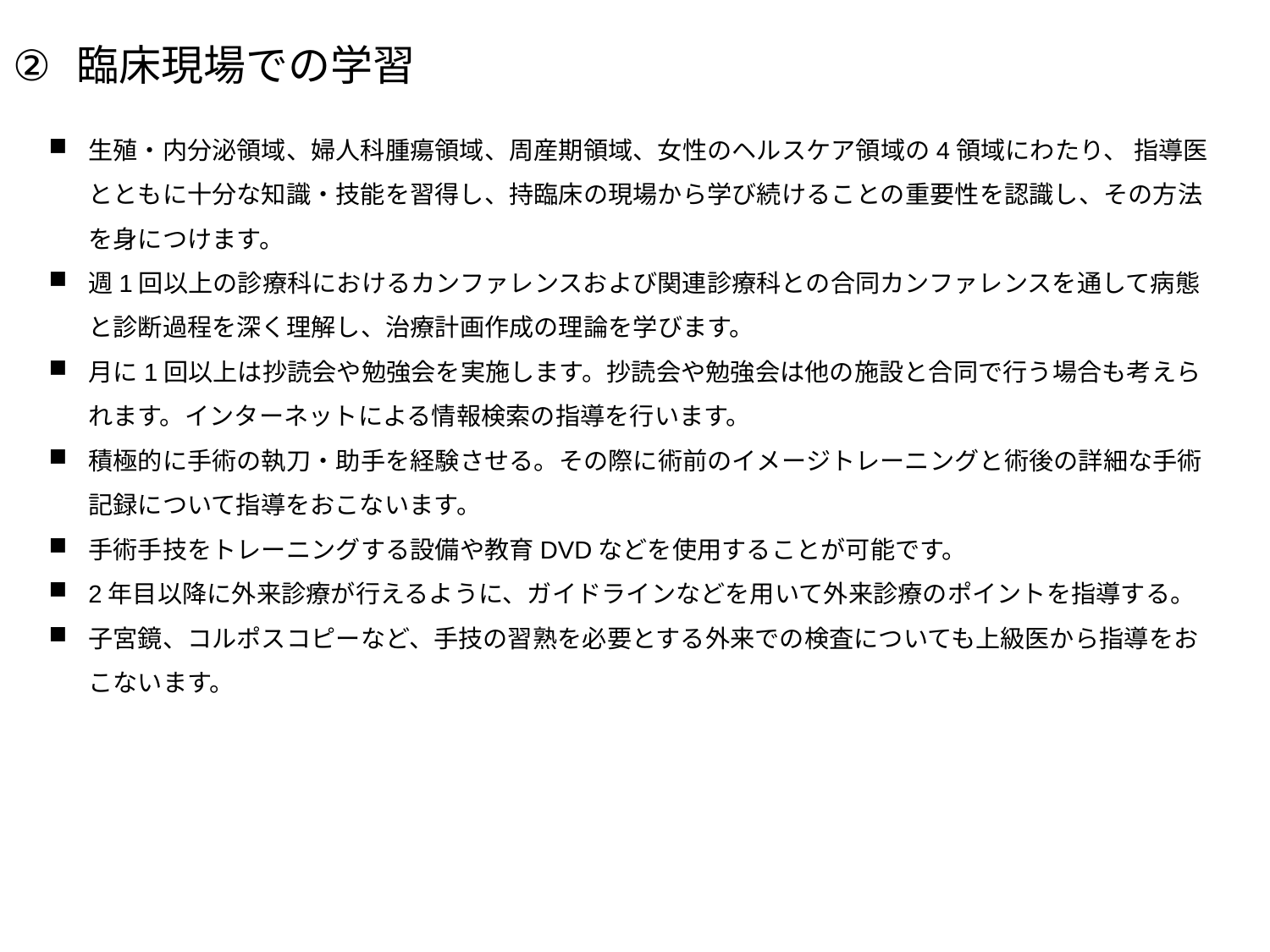

臨床現場での学習
生殖・内分泌領域、婦人科腫瘍領域、周産期領域、女性のヘルスケア領域の4領域にわたり、 指導医とともに十分な知識・技能を習得し、持臨床の現場から学び続けることの重要性を認識し、その方法を身につけます。
週1回以上の診療科におけるカンファレンスおよび関連診療科との合同カンファレンスを通して病態と診断過程を深く理解し、治療計画作成の理論を学びます。
月に1回以上は抄読会や勉強会を実施します。抄読会や勉強会は他の施設と合同で行う場合も考えられます。インターネットによる情報検索の指導を行います。
積極的に手術の執刀・助手を経験させる。その際に術前のイメージトレーニングと術後の詳細な手術記録について指導をおこないます。
手術手技をトレーニングする設備や教育DVDなどを使用することが可能です。
2年目以降に外来診療が行えるように、ガイドラインなどを用いて外来診療のポイントを指導する。
子宮鏡、コルポスコピーなど、手技の習熟を必要とする外来での検査についても上級医から指導をおこないます。